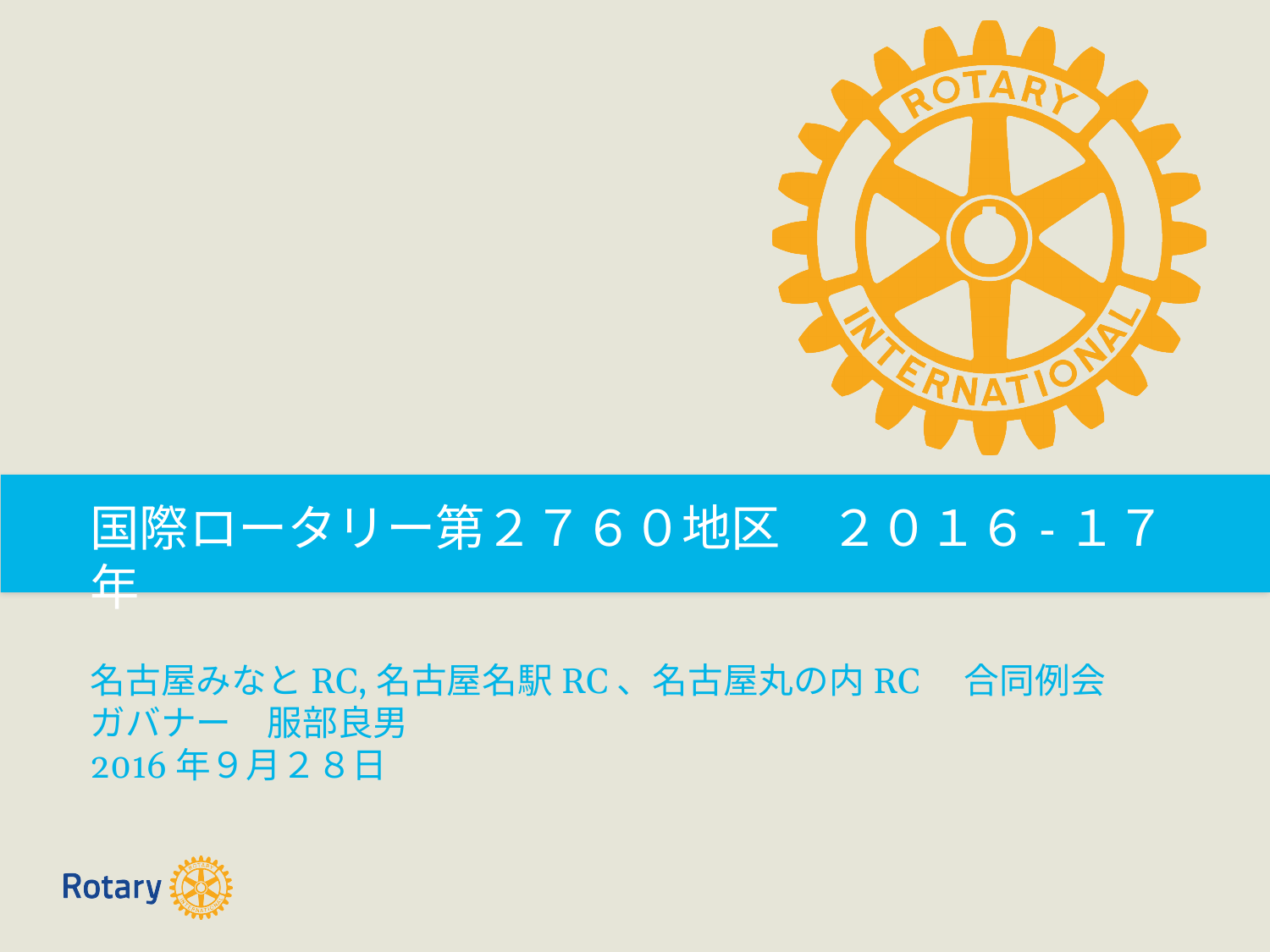

国際ロータリー第２７６０地区　２０１６-１７年
名古屋みなとRC,名古屋名駅RC、名古屋丸の内RC　合同例会
ガバナー　服部良男
2016年９月２８日